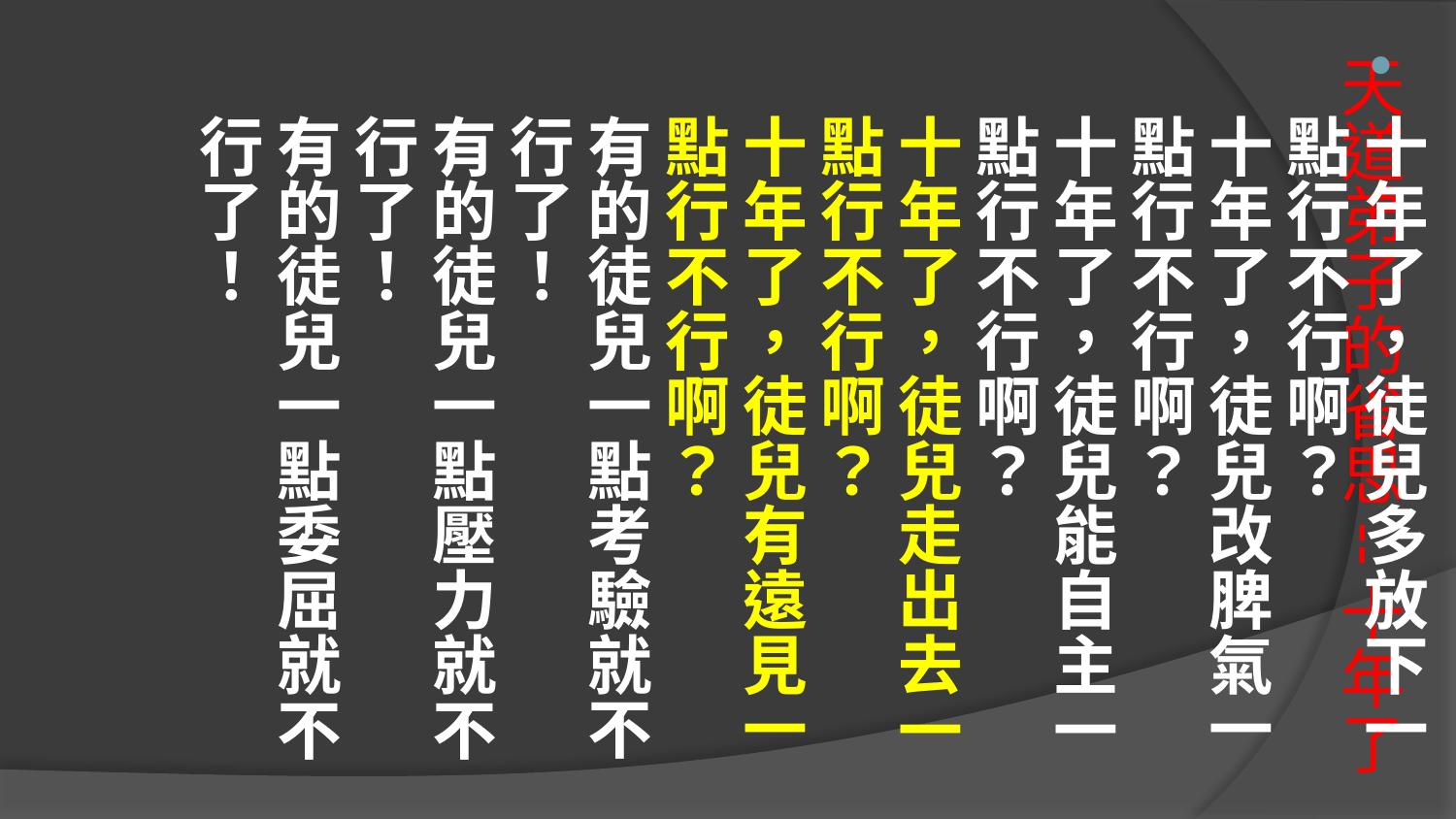

十年了，徒兒多放下一點行不行啊？
十年了，徒兒改脾氣一點行不行啊？
十年了，徒兒能自主一點行不行啊？
十年了，徒兒走出去一點行不行啊？
十年了，徒兒有遠見一點行不行啊？
有的徒兒一點考驗就不行了！
有的徒兒一點壓力就不行了！
有的徒兒一點委屈就不行了！
# 天道弟子的省思--十年了